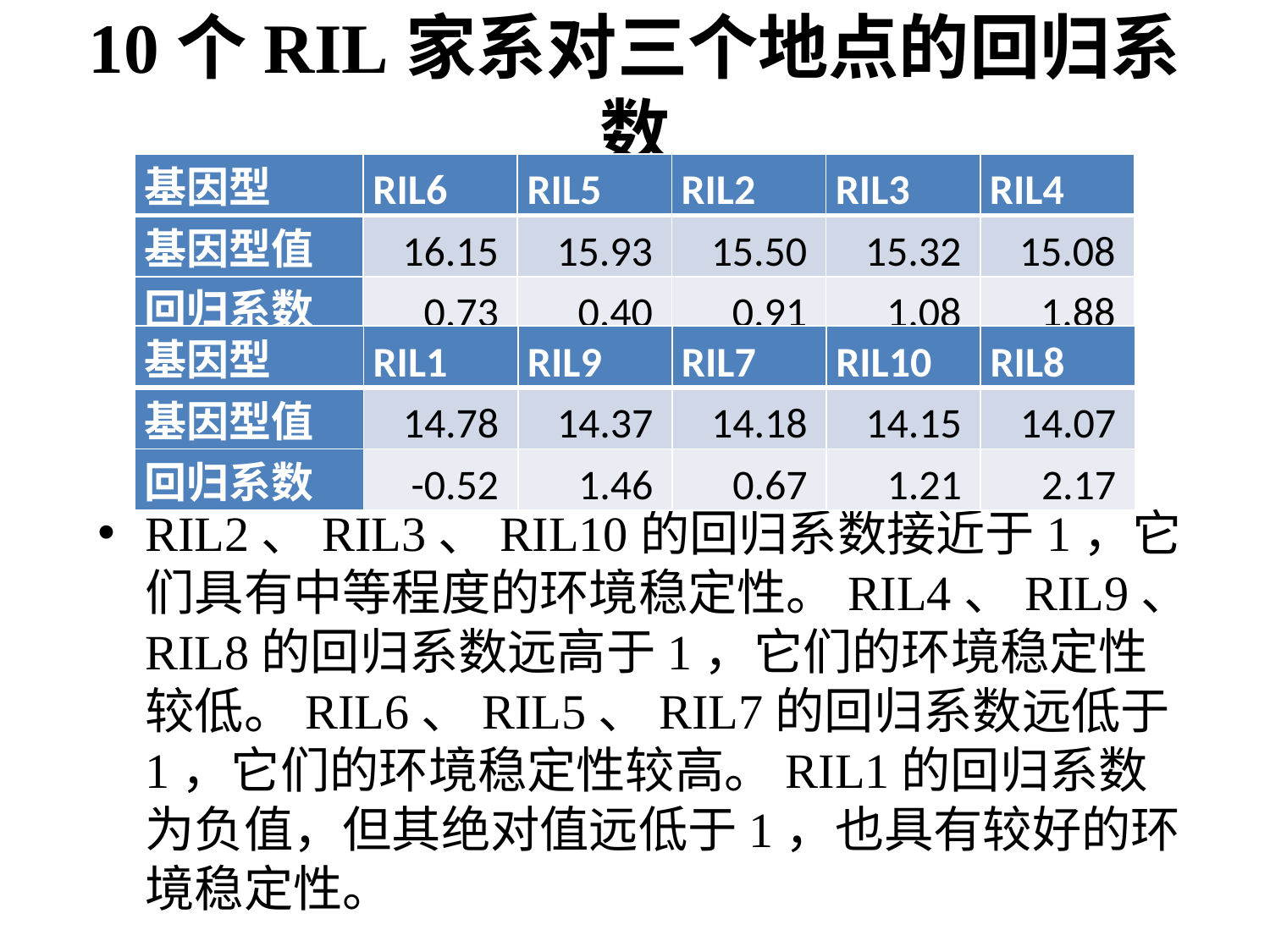

# 10个RIL家系对三个地点的回归系数
| 基因型 | RIL6 | RIL5 | RIL2 | RIL3 | RIL4 |
| --- | --- | --- | --- | --- | --- |
| 基因型值 | 16.15 | 15.93 | 15.50 | 15.32 | 15.08 |
| 回归系数 | 0.73 | 0.40 | 0.91 | 1.08 | 1.88 |
| 基因型 | RIL1 | RIL9 | RIL7 | RIL10 | RIL8 |
| --- | --- | --- | --- | --- | --- |
| 基因型值 | 14.78 | 14.37 | 14.18 | 14.15 | 14.07 |
| 回归系数 | -0.52 | 1.46 | 0.67 | 1.21 | 2.17 |
RIL2、RIL3、RIL10的回归系数接近于1，它们具有中等程度的环境稳定性。RIL4、RIL9、RIL8的回归系数远高于1，它们的环境稳定性较低。RIL6、RIL5、RIL7的回归系数远低于1，它们的环境稳定性较高。RIL1的回归系数为负值，但其绝对值远低于1，也具有较好的环境稳定性。